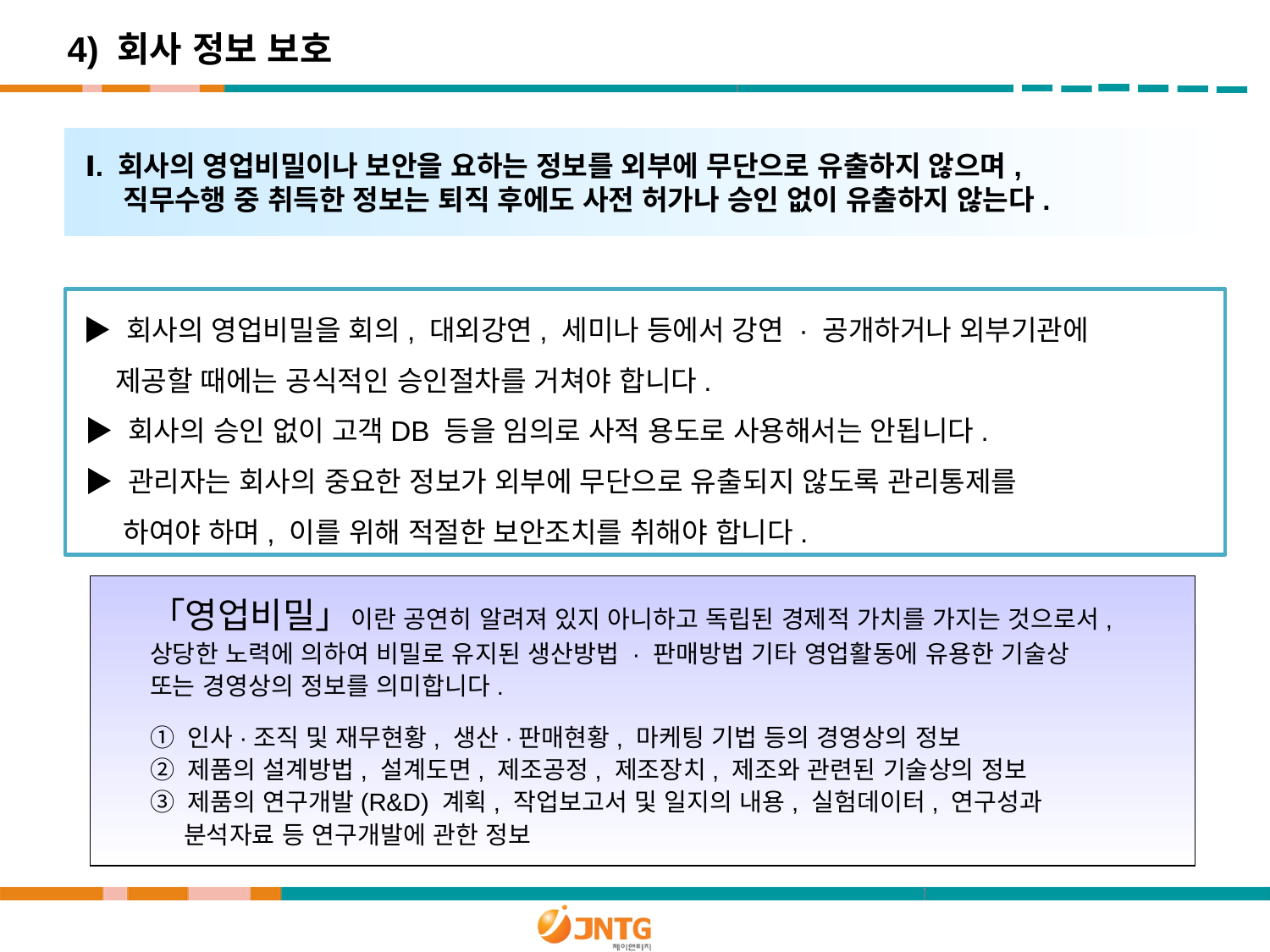

4) 회사 정보 보호
 Ⅰ. 회사의 영업비밀이나 보안을 요하는 정보를 외부에 무단으로 유출하지 않으며,
     직무수행 중 취득한 정보는 퇴직 후에도 사전 허가나 승인 없이 유출하지 않는다.
 ▶ 회사의 영업비밀을 회의, 대외강연, 세미나 등에서 강연 · 공개하거나 외부기관에
    제공할 때에는 공식적인 승인절차를 거쳐야 합니다.
 ▶ 회사의 승인 없이 고객DB 등을 임의로 사적 용도로 사용해서는 안됩니다.
 ▶ 관리자는 회사의 중요한 정보가 외부에 무단으로 유출되지 않도록 관리통제를
     하여야 하며, 이를 위해 적절한 보안조치를 취해야 합니다.
「영업비밀」이란 공연히 알려져 있지 아니하고 독립된 경제적 가치를 가지는 것으로서,
상당한 노력에 의하여 비밀로 유지된 생산방법 · 판매방법 기타 영업활동에 유용한 기술상
또는 경영상의 정보를 의미합니다.

① 인사·조직 및 재무현황, 생산·판매현황, 마케팅 기법 등의 경영상의 정보
② 제품의 설계방법, 설계도면, 제조공정, 제조장치, 제조와 관련된 기술상의 정보
③ 제품의 연구개발(R&D) 계획, 작업보고서 및 일지의 내용, 실험데이터, 연구성과
    분석자료 등 연구개발에 관한 정보